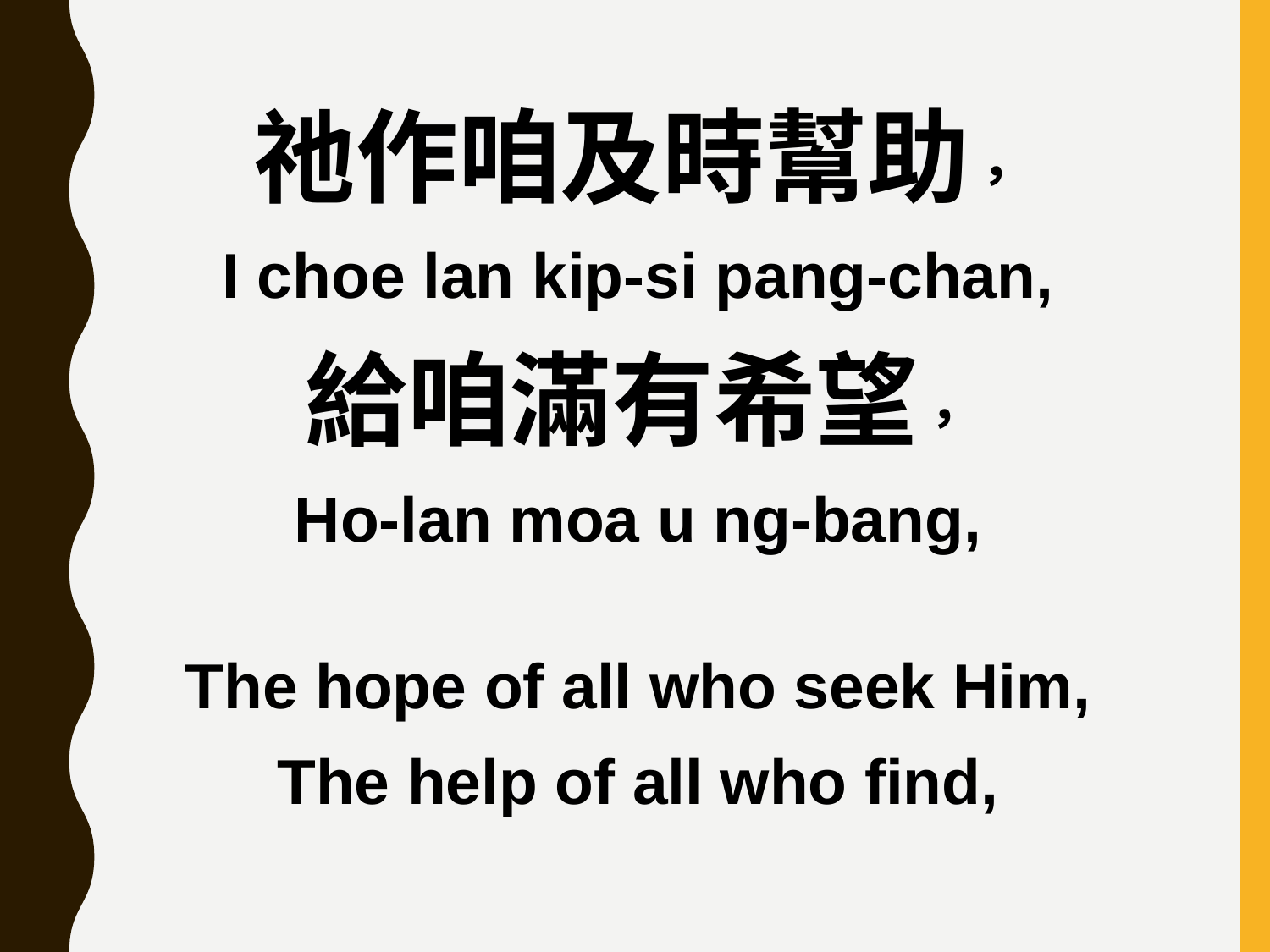

祂作咱及時幫助，
I choe lan kip-si pang-chan,
給咱滿有希望，
Ho-lan moa u ng-bang,

The hope of all who seek Him,
The help of all who find,